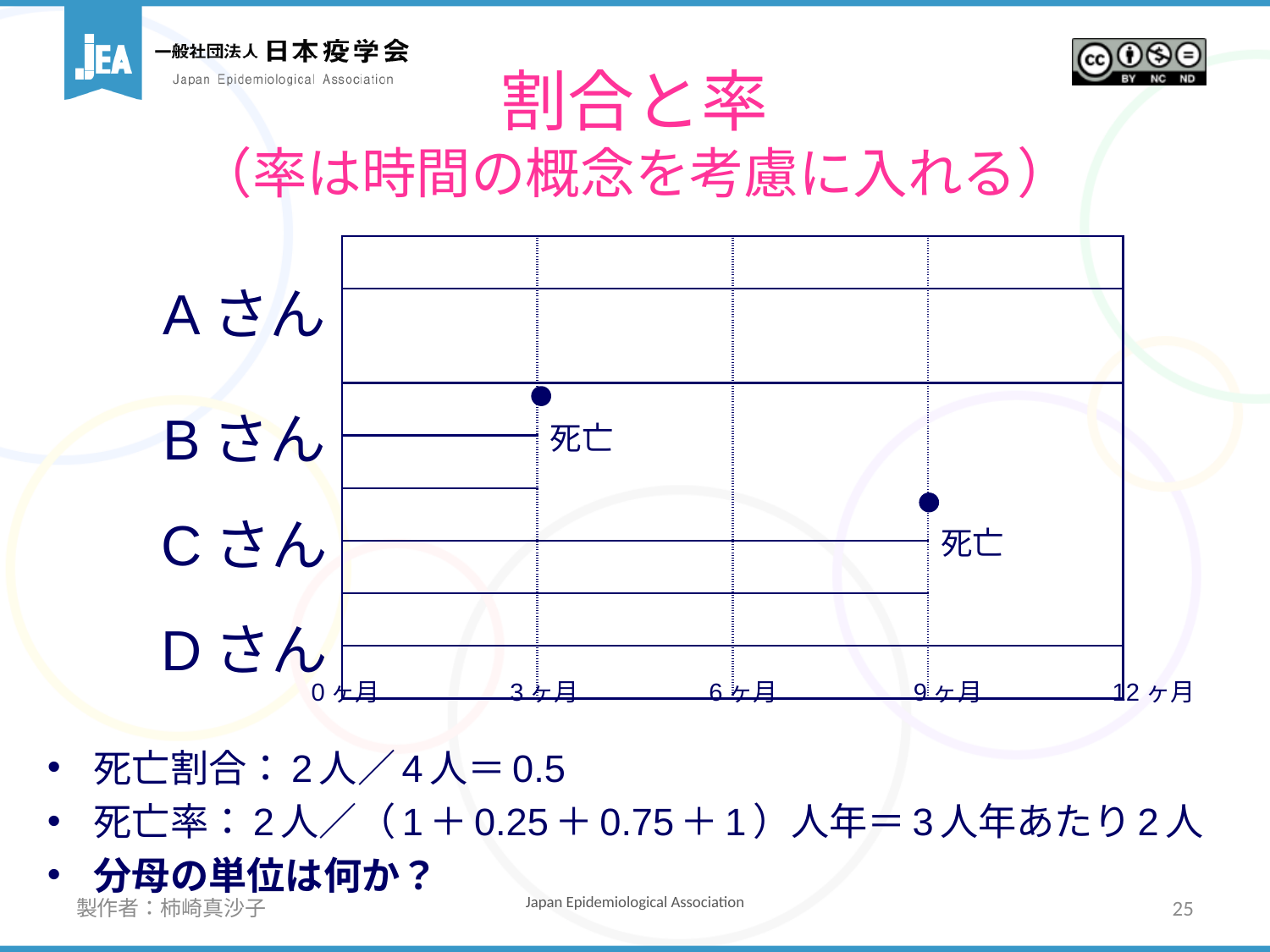

# 割合と率 （率は時間の概念を考慮に入れる）
| Aさん |  |  |  |  |
| --- | --- | --- | --- | --- |
|  |  |  |  |  |
| Bさん |  | 死亡 |  |  |
|  |  |  |  |  |
| Cさん |  |  |  | 死亡 |
|  |  |  |  |  |
| Dさん |  |  |  |  |
|  |  |  |  |  |

0ヶ月　　　　　3ヶ月　　　　　6ヶ月 　　　　　9ヶ月　　　　　12ヶ月
死亡割合：2人／4人＝0.5
死亡率：2人／（1＋0.25＋0.75＋1）人年＝3人年あたり2人
分母の単位は何か？
製作者：柿崎真沙子
25